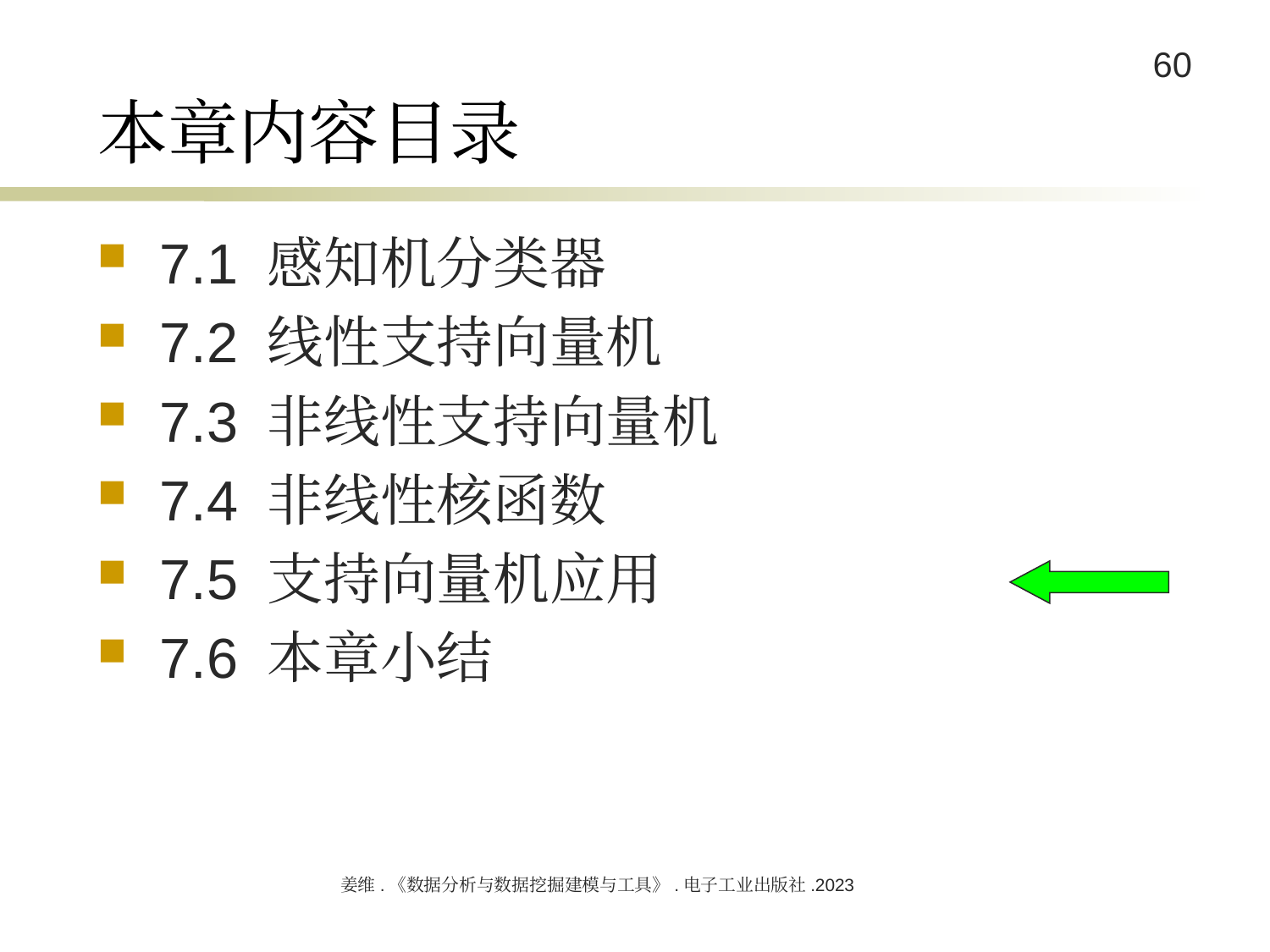

# 本章内容目录
7.1 感知机分类器
7.2 线性支持向量机
7.3 非线性支持向量机
7.4 非线性核函数
7.5 支持向量机应用
7.6 本章小结

姜维.《数据分析与数据挖掘建模与工具》.电子工业出版社.2023